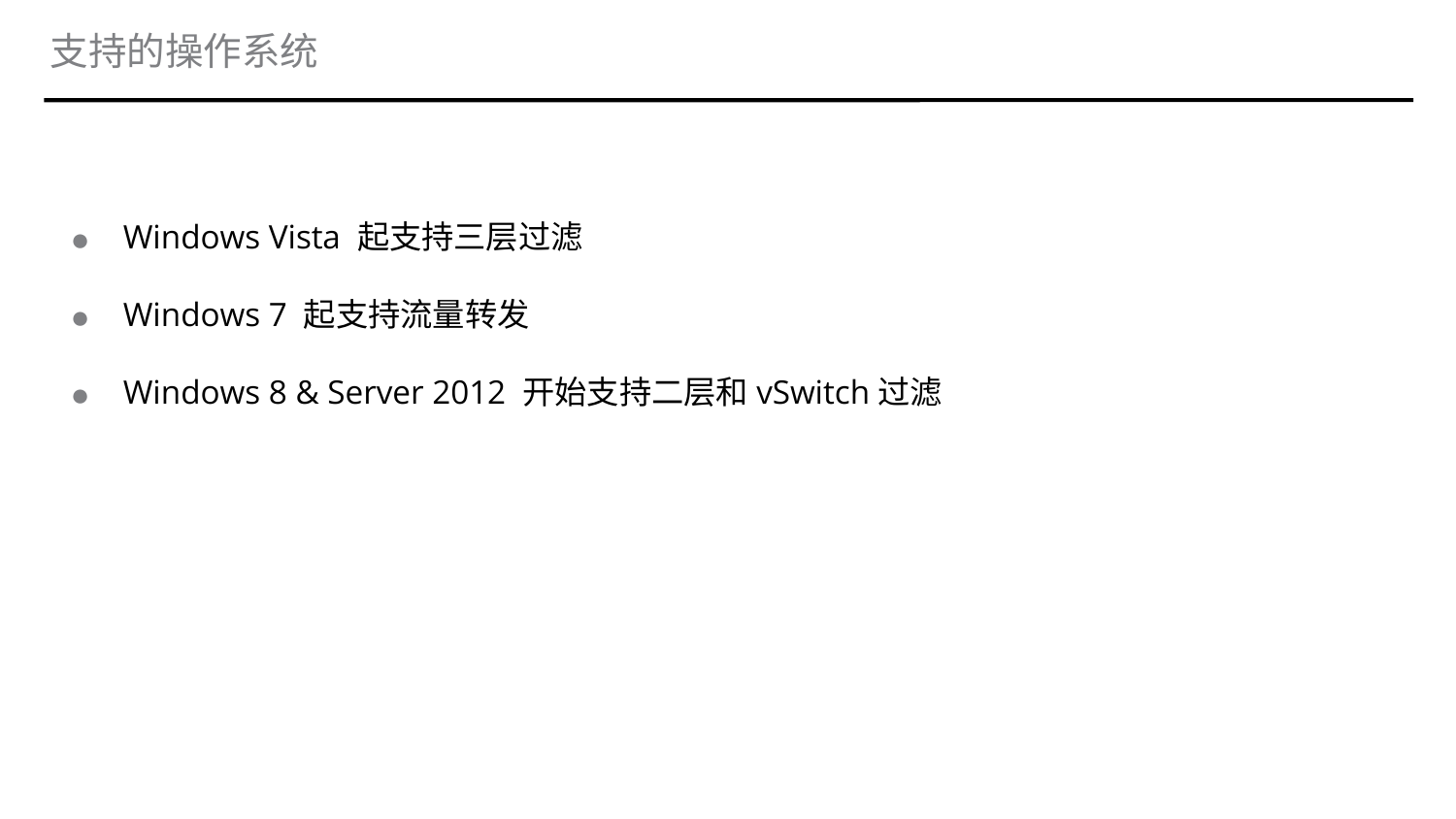

# 支持的操作系统

Windows Vista 起支持三层过滤
Windows 7 起支持流量转发
Windows 8 & Server 2012 开始支持二层和vSwitch过滤